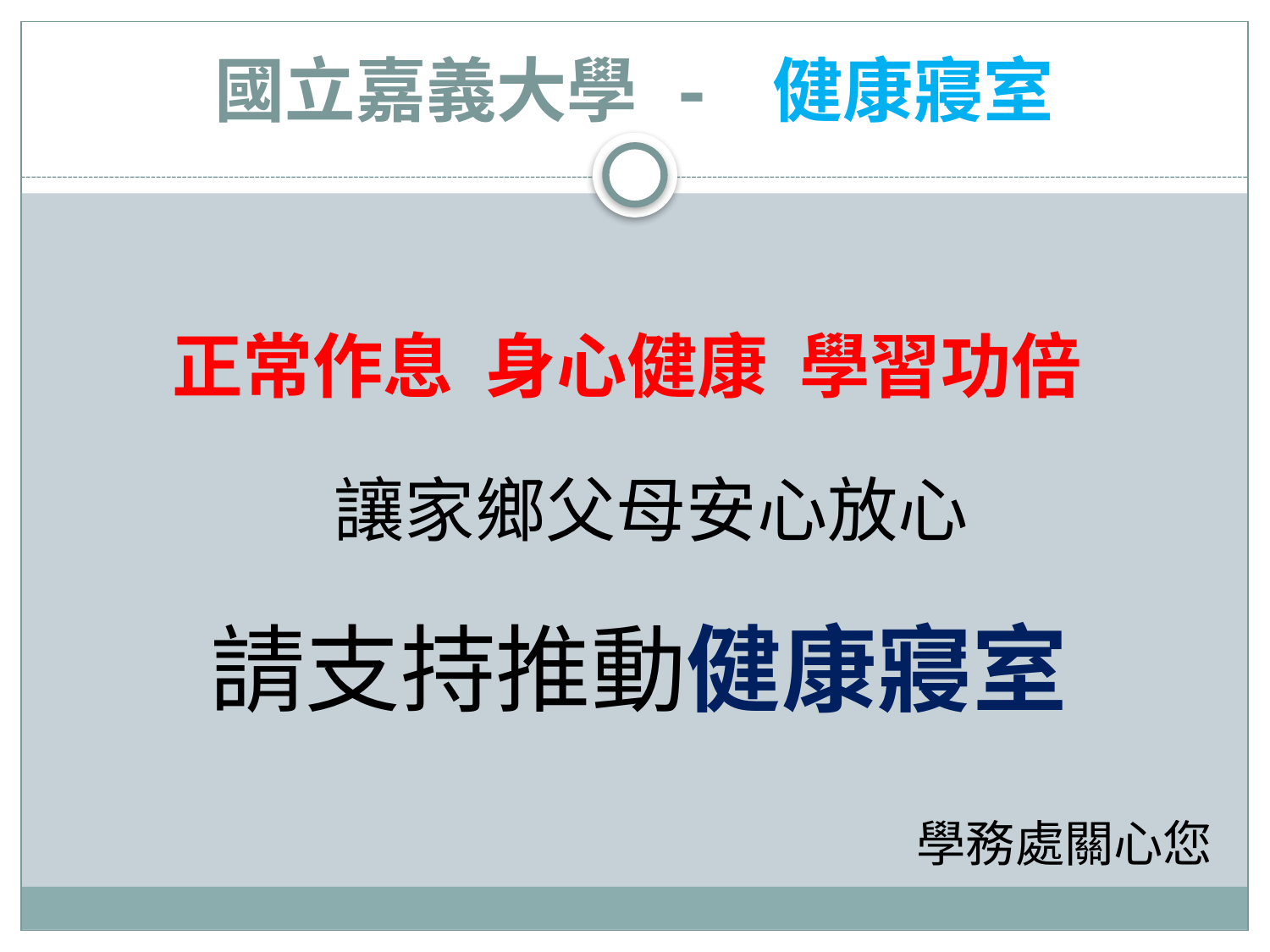

# 國立嘉義大學 - 健康寢室
正常作息  身心健康  學習功倍
 讓家鄉父母安心放心
 請支持推動健康寢室
學務處關心您